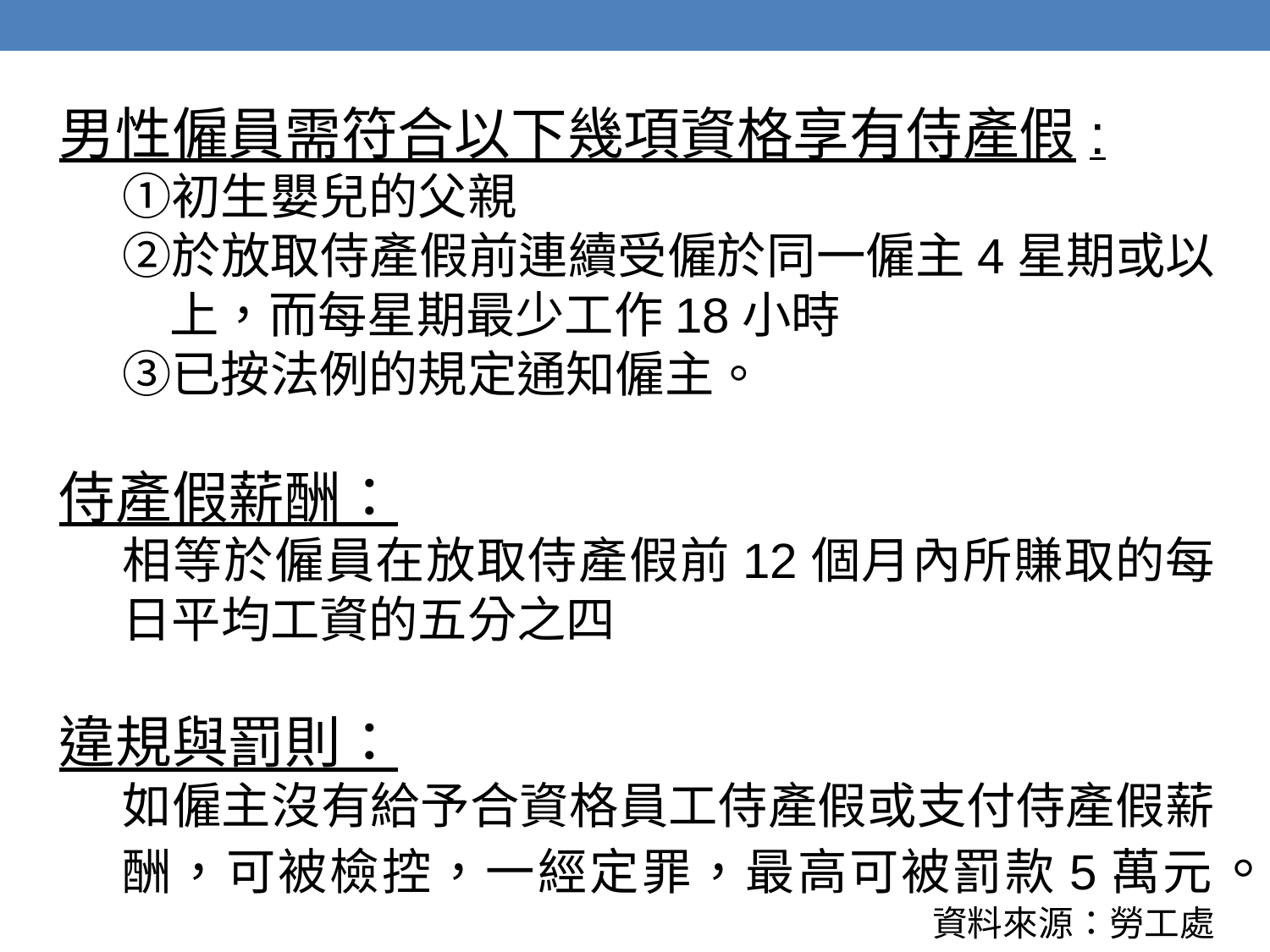

男性僱員需符合以下幾項資格享有侍產假:
初生嬰兒的父親
於放取侍產假前連續受僱於同一僱主4星期或以上，而每星期最少工作18小時
已按法例的規定通知僱主。

侍產假薪酬：
相等於僱員在放取侍產假前12個月內所賺取的每日平均工資的五分之四

違規與罰則：
如僱主沒有給予合資格員工侍產假或支付侍產假薪酬，可被檢控，一經定罪，最高可被罰款5萬元。
資料來源：勞工處